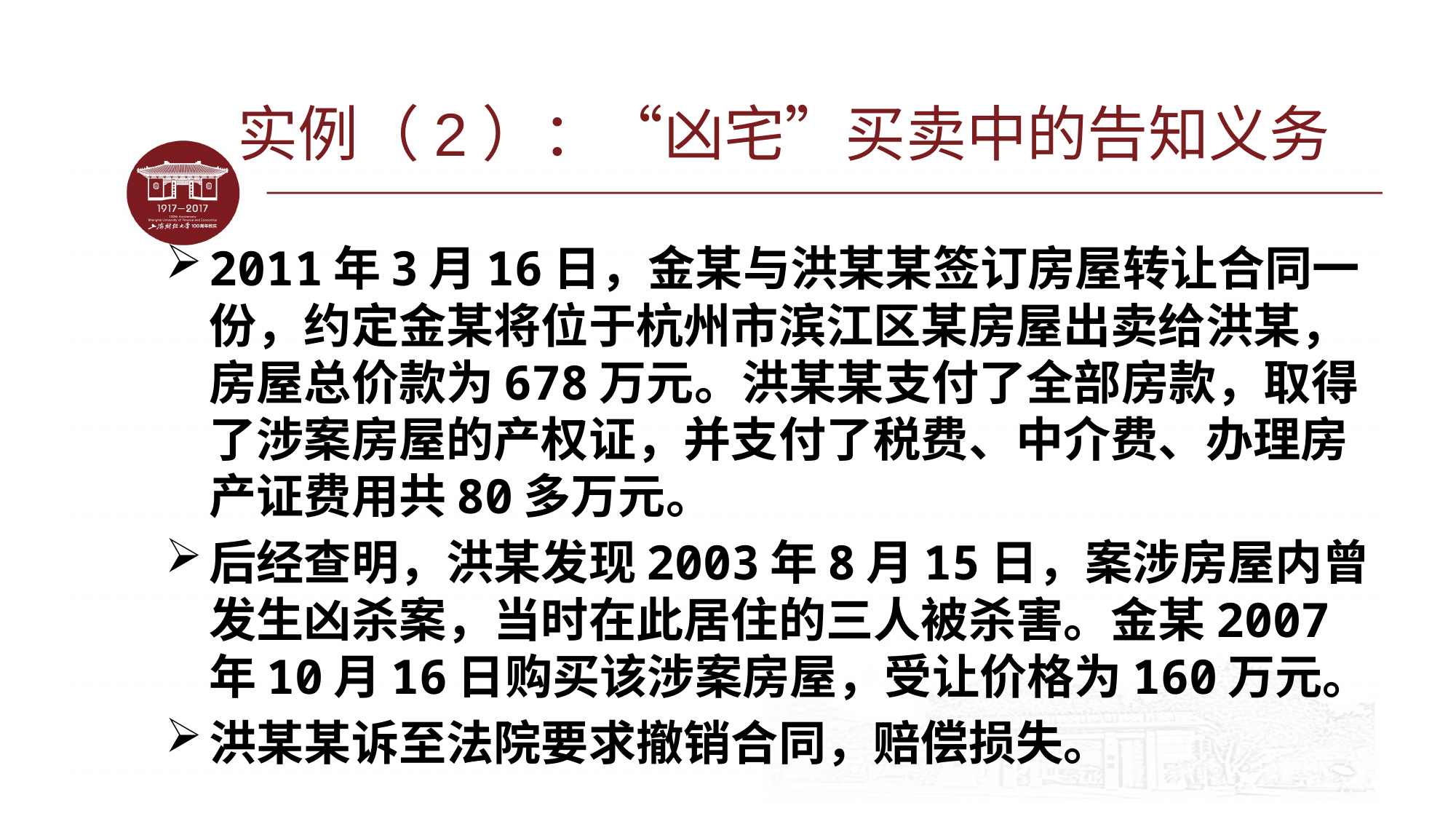

# 实例（2）：“凶宅”买卖中的告知义务
2011年3月16日，金某与洪某某签订房屋转让合同一份，约定金某将位于杭州市滨江区某房屋出卖给洪某，房屋总价款为678万元。洪某某支付了全部房款，取得了涉案房屋的产权证，并支付了税费、中介费、办理房产证费用共80多万元。
后经查明，洪某发现2003年8月15日，案涉房屋内曾发生凶杀案，当时在此居住的三人被杀害。金某2007年10月16日购买该涉案房屋，受让价格为160万元。
洪某某诉至法院要求撤销合同，赔偿损失。